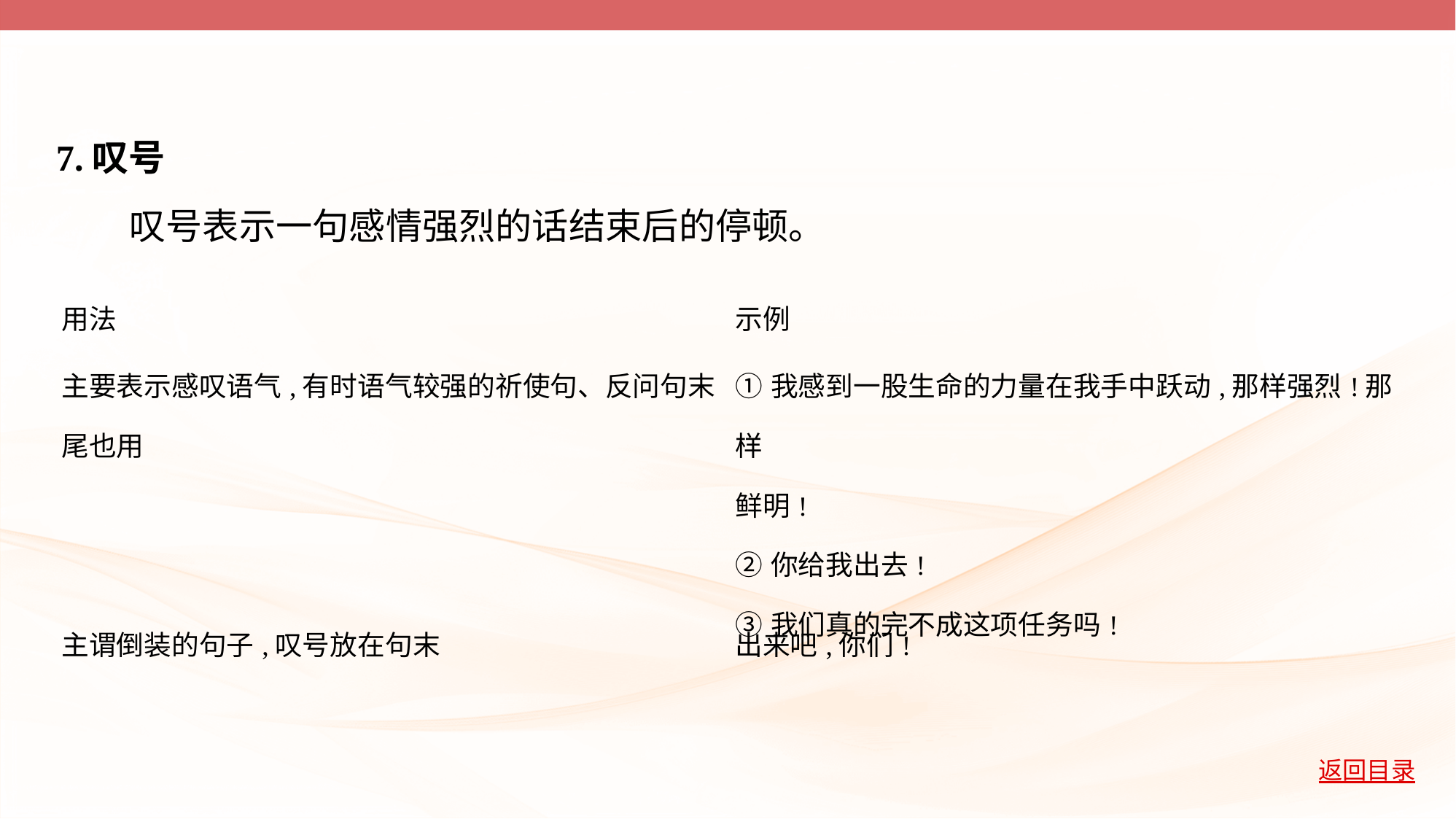

7.叹号
　　叹号表示一句感情强烈的话结束后的停顿。
| 用法 | 示例 |
| --- | --- |
| 主要表示感叹语气,有时语气较强的祈使句、反问句末 尾也用 | ①我感到一股生命的力量在我手中跃动,那样强烈!那样 鲜明! ②你给我出去! ③我们真的完不成这项任务吗! |
| 主谓倒装的句子,叹号放在句末 | 出来吧,你们! |